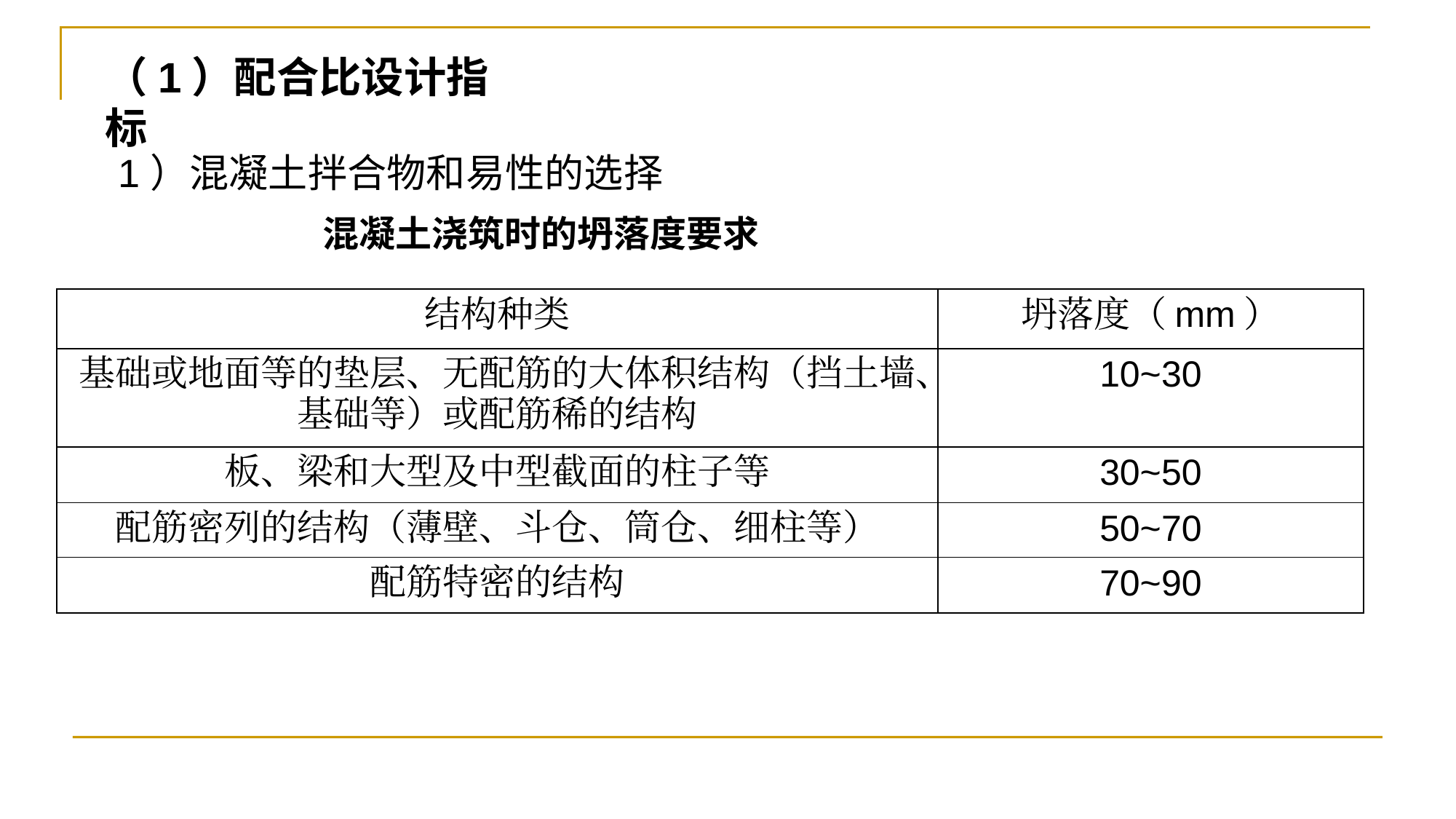

（1）配合比设计指标
1）混凝土拌合物和易性的选择
                                  混凝土浇筑时的坍落度要求
| 结构种类 | 坍落度（mm） |
| --- | --- |
| 基础或地面等的垫层、无配筋的大体积结构（挡土墙、基础等）或配筋稀的结构 | 10~30 |
| 板、梁和大型及中型截面的柱子等 | 30~50 |
| 配筋密列的结构（薄壁、斗仓、筒仓、细柱等） | 50~70 |
| 配筋特密的结构 | 70~90 |